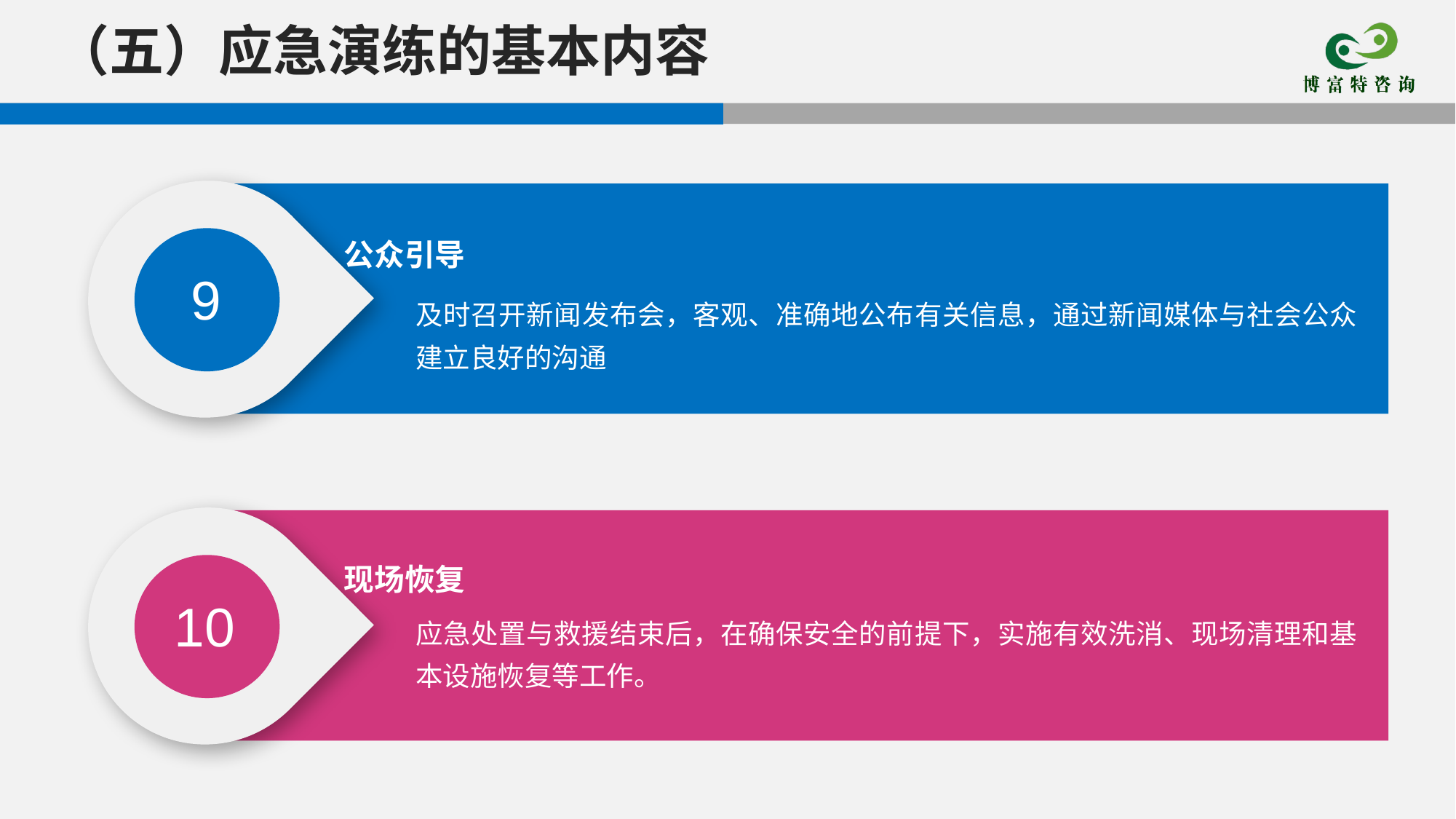

（五）应急演练的基本内容

公众引导
9
及时召开新闻发布会，客观、准确地公布有关信息，通过新闻媒体与社会公众建立良好的沟通

现场恢复
10
应急处置与救援结束后，在确保安全的前提下，实施有效洗消、现场清理和基本设施恢复等工作。